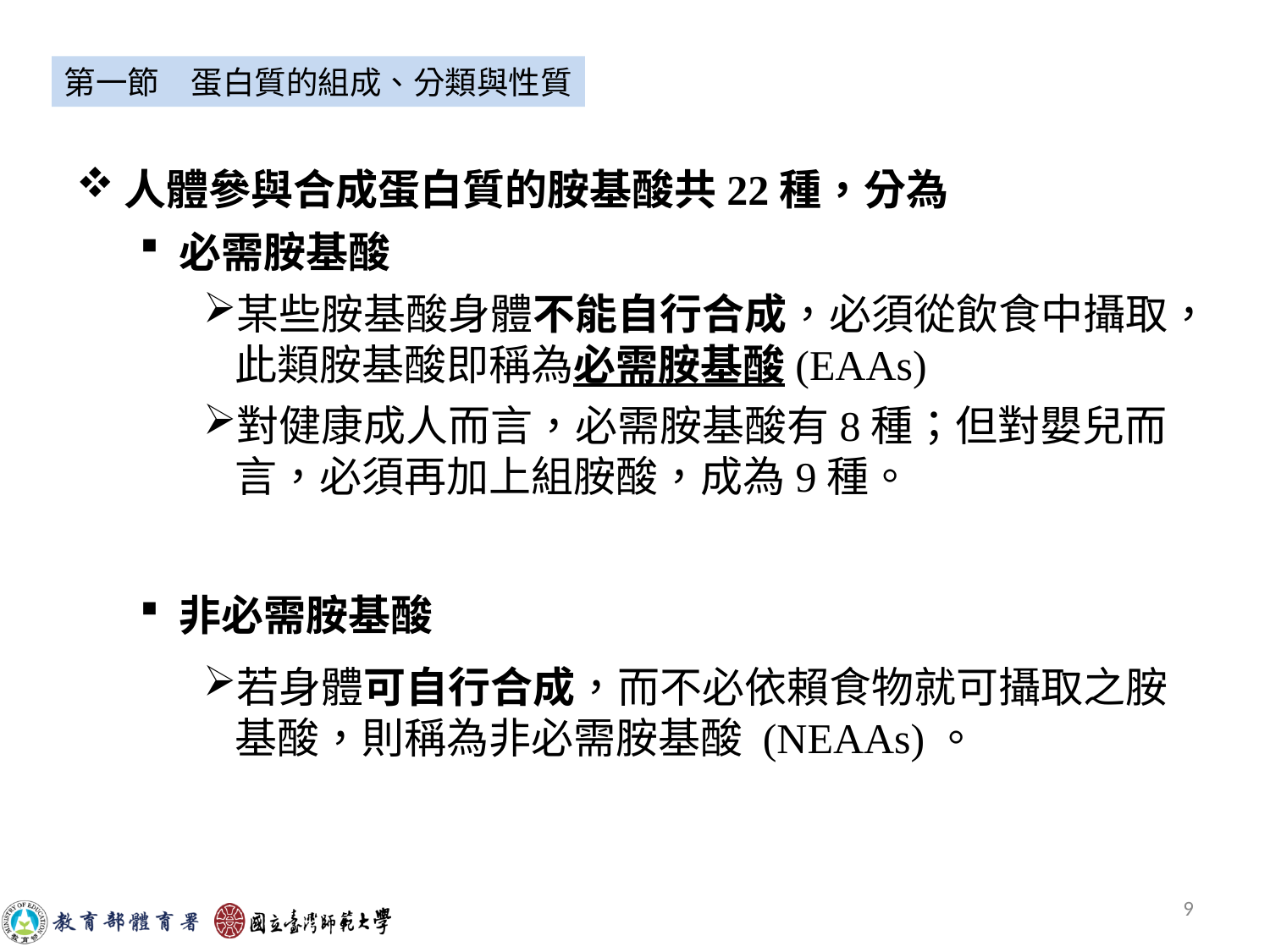

#
第一節　蛋白質的組成、分類與性質
人體參與合成蛋白質的胺基酸共22種，分為
必需胺基酸
某些胺基酸身體不能自行合成，必須從飲食中攝取，此類胺基酸即稱為必需胺基酸(EAAs)
對健康成人而言，必需胺基酸有8種；但對嬰兒而言，必須再加上組胺酸，成為9種。

非必需胺基酸
若身體可自行合成，而不必依賴食物就可攝取之胺基酸，則稱為非必需胺基酸 (NEAAs)。

9